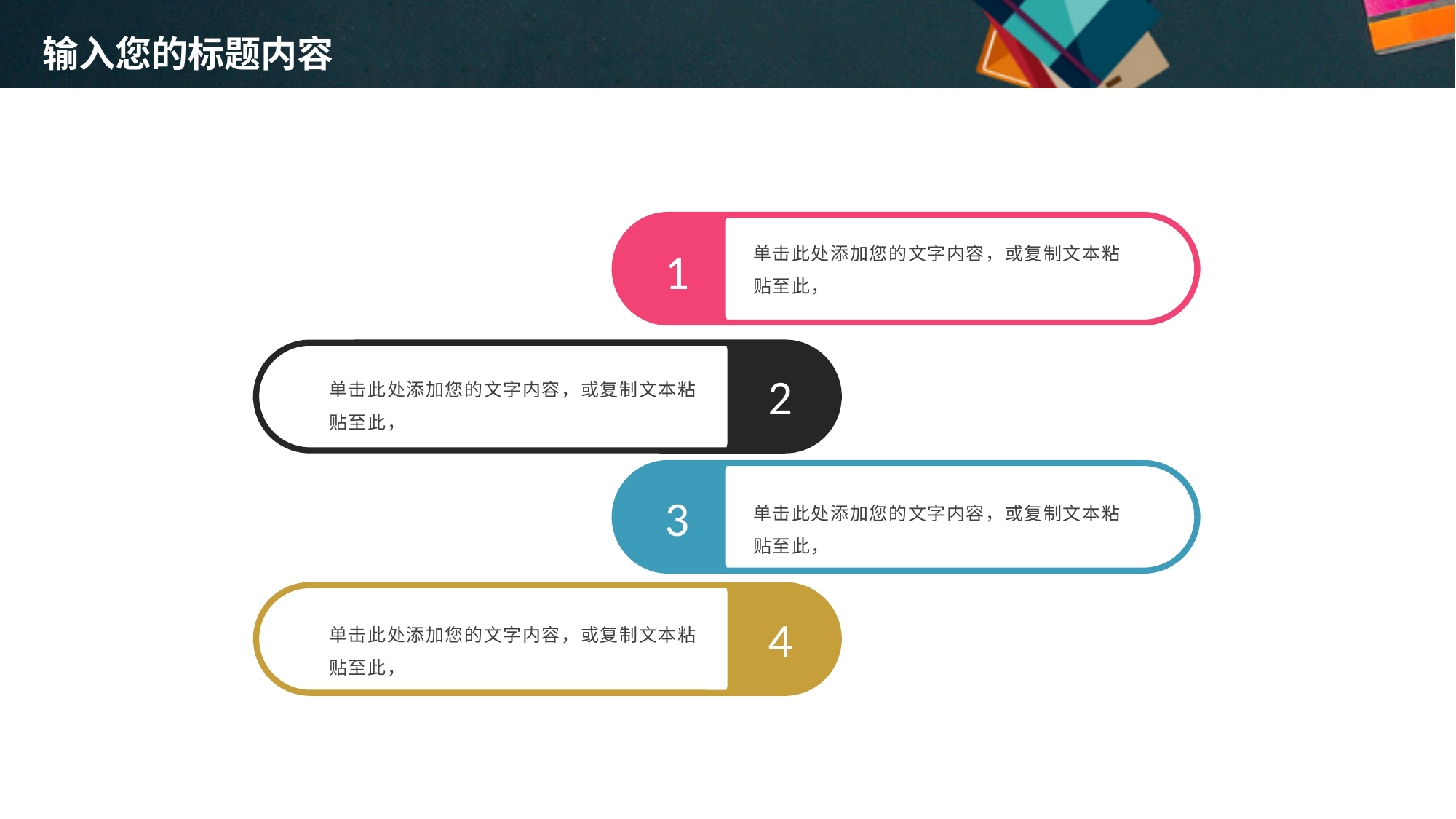

输入您的标题内容

1
单击此处添加您的文字内容，或复制文本粘贴至此，

2
单击此处添加您的文字内容，或复制文本粘贴至此，

3
单击此处添加您的文字内容，或复制文本粘贴至此，

4
单击此处添加您的文字内容，或复制文本粘贴至此，